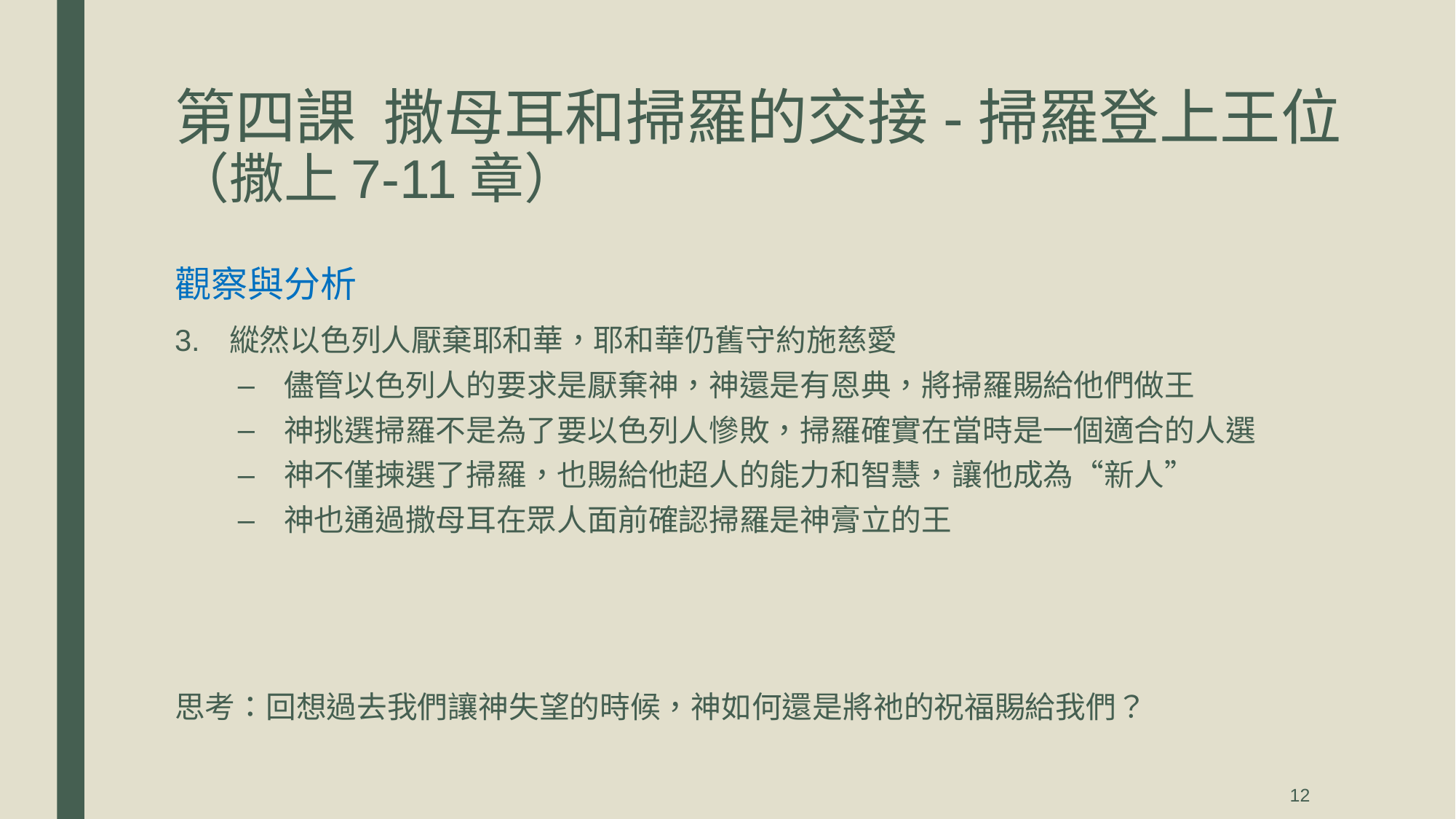

# 第四課  撒母耳和掃羅的交接-掃羅登上王位 （撒上7-11章）
觀察與分析
縱然以色列人厭棄耶和華，耶和華仍舊守約施慈愛
儘管以色列人的要求是厭棄神，神還是有恩典，將掃羅賜給他們做王
神挑選掃羅不是為了要以色列人慘敗，掃羅確實在當時是一個適合的人選
神不僅揀選了掃羅，也賜給他超人的能力和智慧，讓他成為“新人”
神也通過撒母耳在眾人面前確認掃羅是神膏立的王

思考：回想過去我們讓神失望的時候，神如何還是將祂的祝福賜給我們？
12